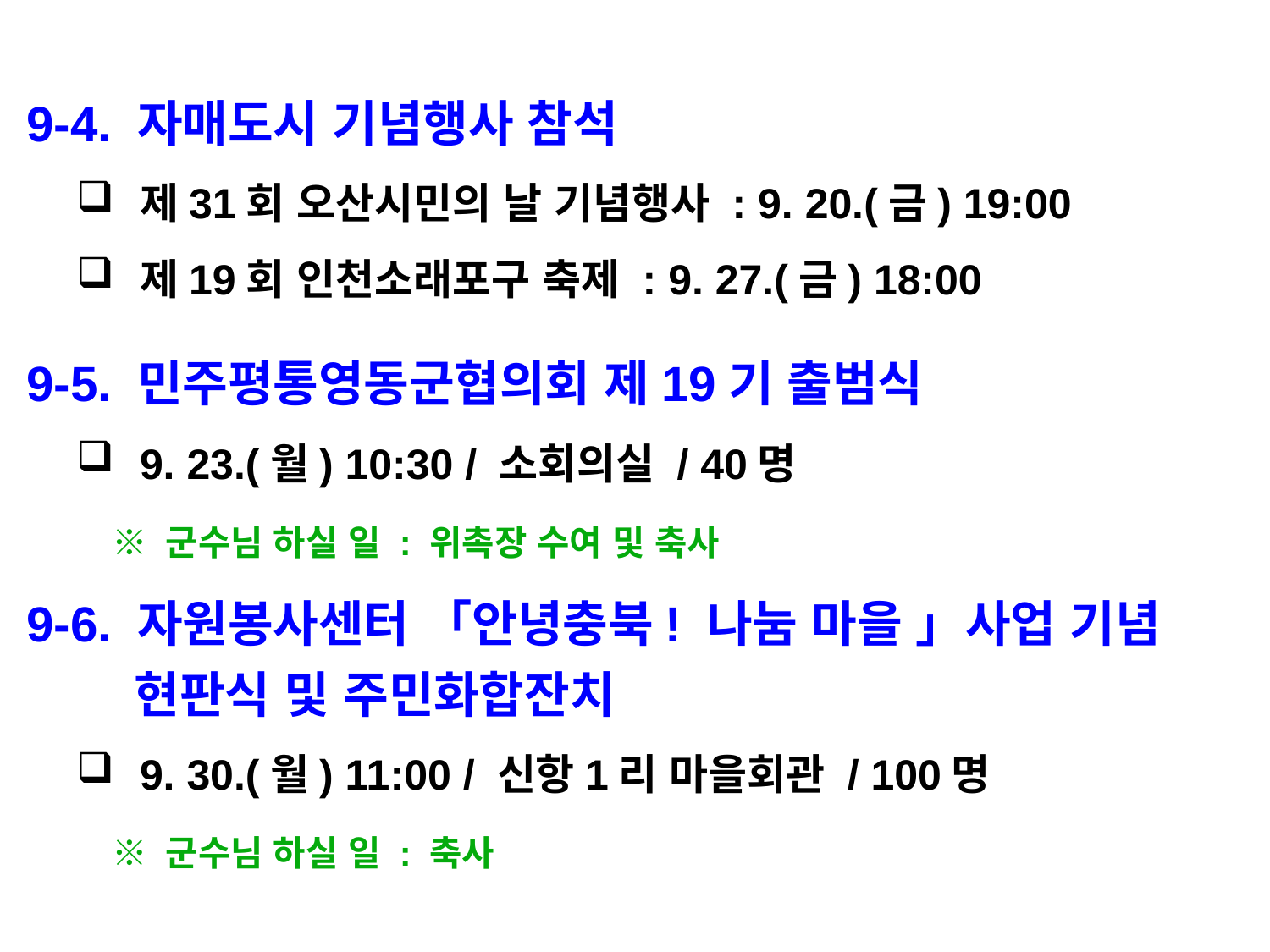

9-4. 자매도시 기념행사 참석
제31회 오산시민의 날 기념행사 : 9. 20.(금) 19:00
제19회 인천소래포구 축제 : 9. 27.(금) 18:00
 9-5. 민주평통영동군협의회 제19기 출범식
9. 23.(월) 10:30 / 소회의실 / 40명
   ※ 군수님 하실 일 : 위촉장 수여 및 축사
 9-6. 자원봉사센터 「안녕충북! 나눔 마을 」사업 기념
        현판식 및 주민화합잔치
9. 30.(월) 11:00 / 신항1리 마을회관 / 100명
   ※ 군수님 하실 일 : 축사